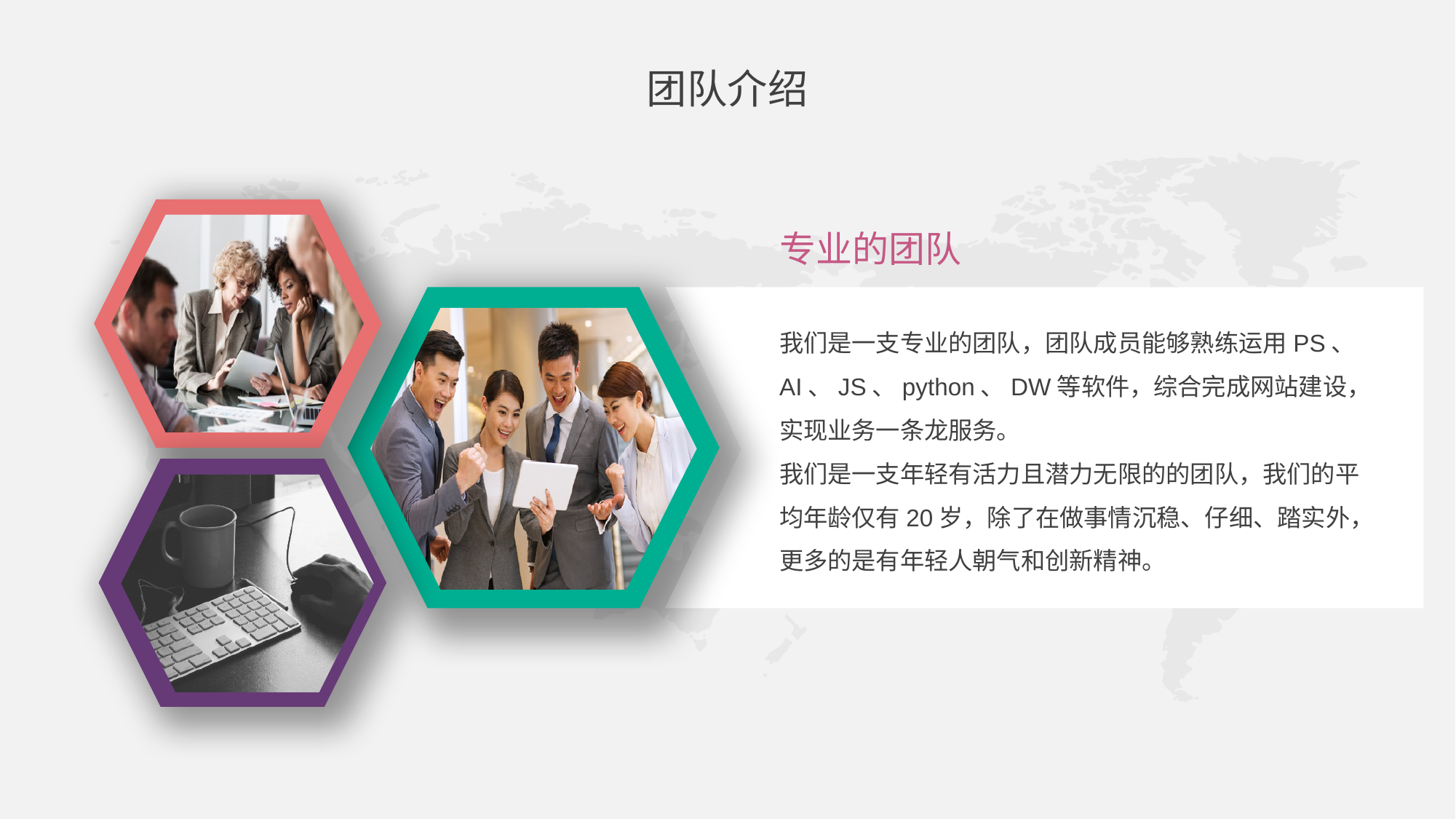

团队介绍

专业的团队

我们是一支专业的团队，团队成员能够熟练运用PS、AI、JS、python、DW等软件，综合完成网站建设，实现业务一条龙服务。
我们是一支年轻有活力且潜力无限的的团队，我们的平均年龄仅有20岁，除了在做事情沉稳、仔细、踏实外，更多的是有年轻人朝气和创新精神。